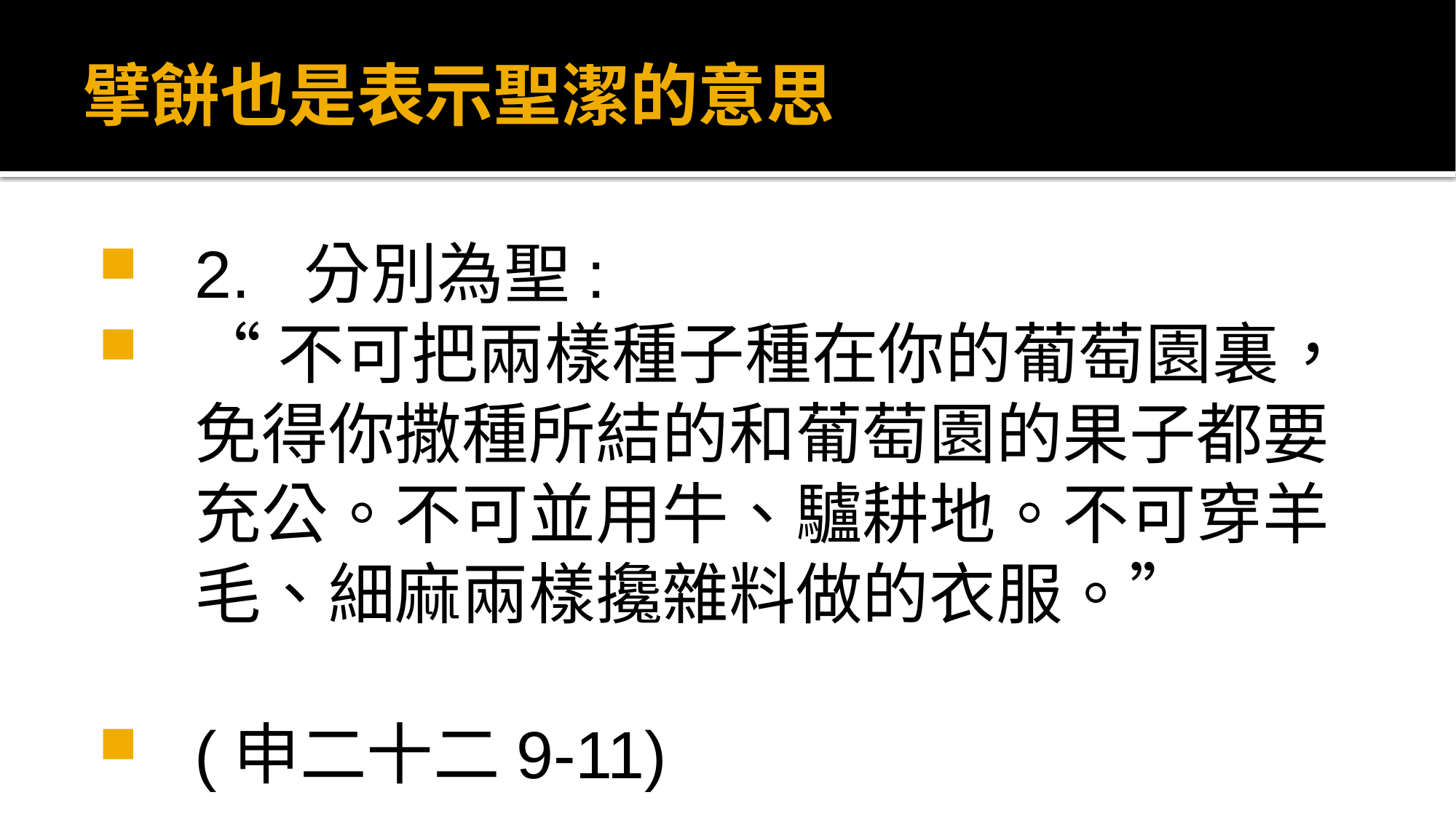

# 擘餅也是表示聖潔的意思
2.  分別為聖:
“不可把兩樣種子種在你的葡萄園裏，免得你撒種所結的和葡萄園的果子都要充公。不可並用牛、驢耕地。不可穿羊毛、細麻兩樣攙雜料做的衣服。”
(申二十二9-11)